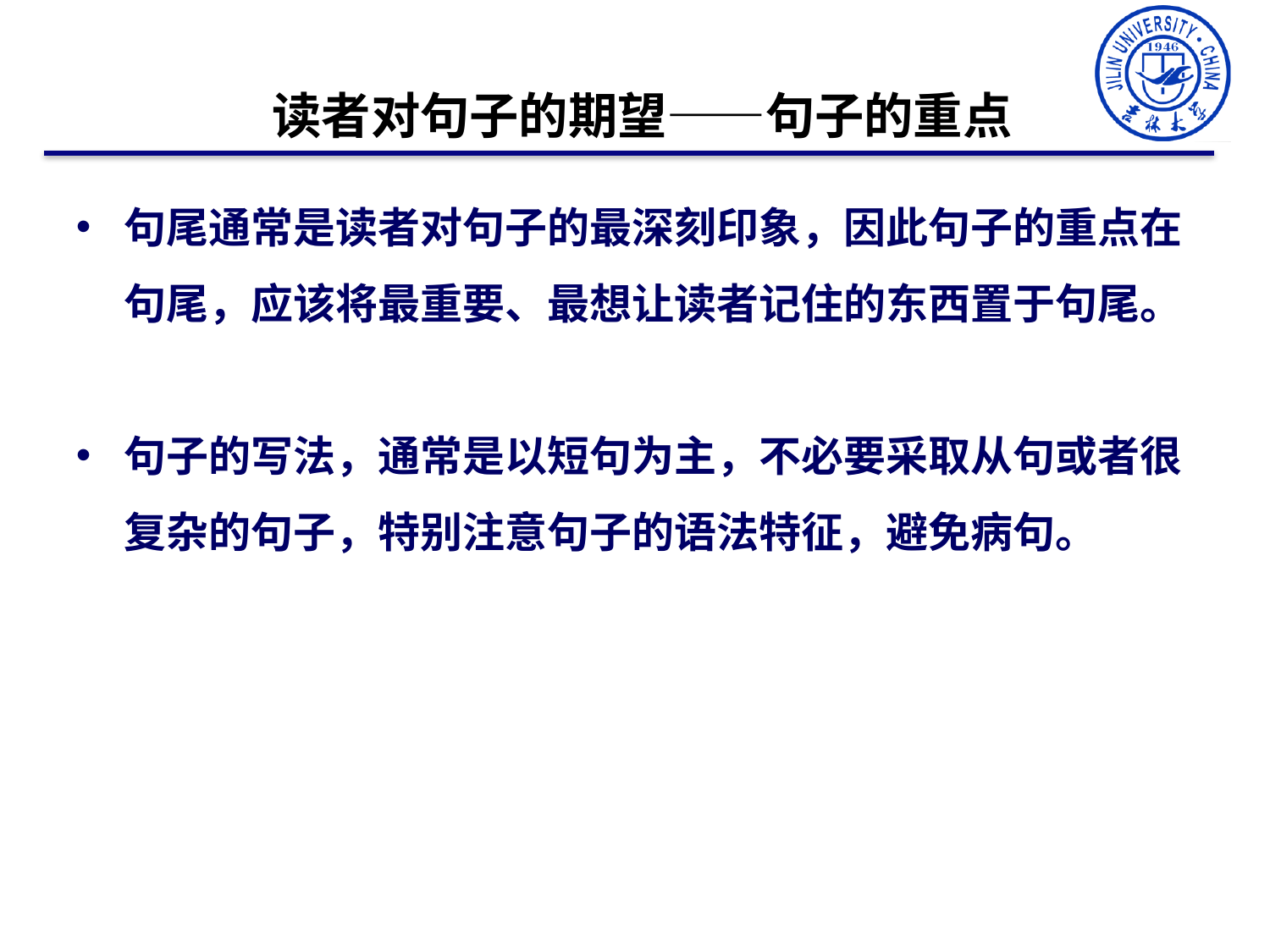

读者对句子的期望——句子的重点
句尾通常是读者对句子的最深刻印象，因此句子的重点在句尾，应该将最重要、最想让读者记住的东西置于句尾。

句子的写法，通常是以短句为主，不必要采取从句或者很复杂的句子，特别注意句子的语法特征，避免病句。